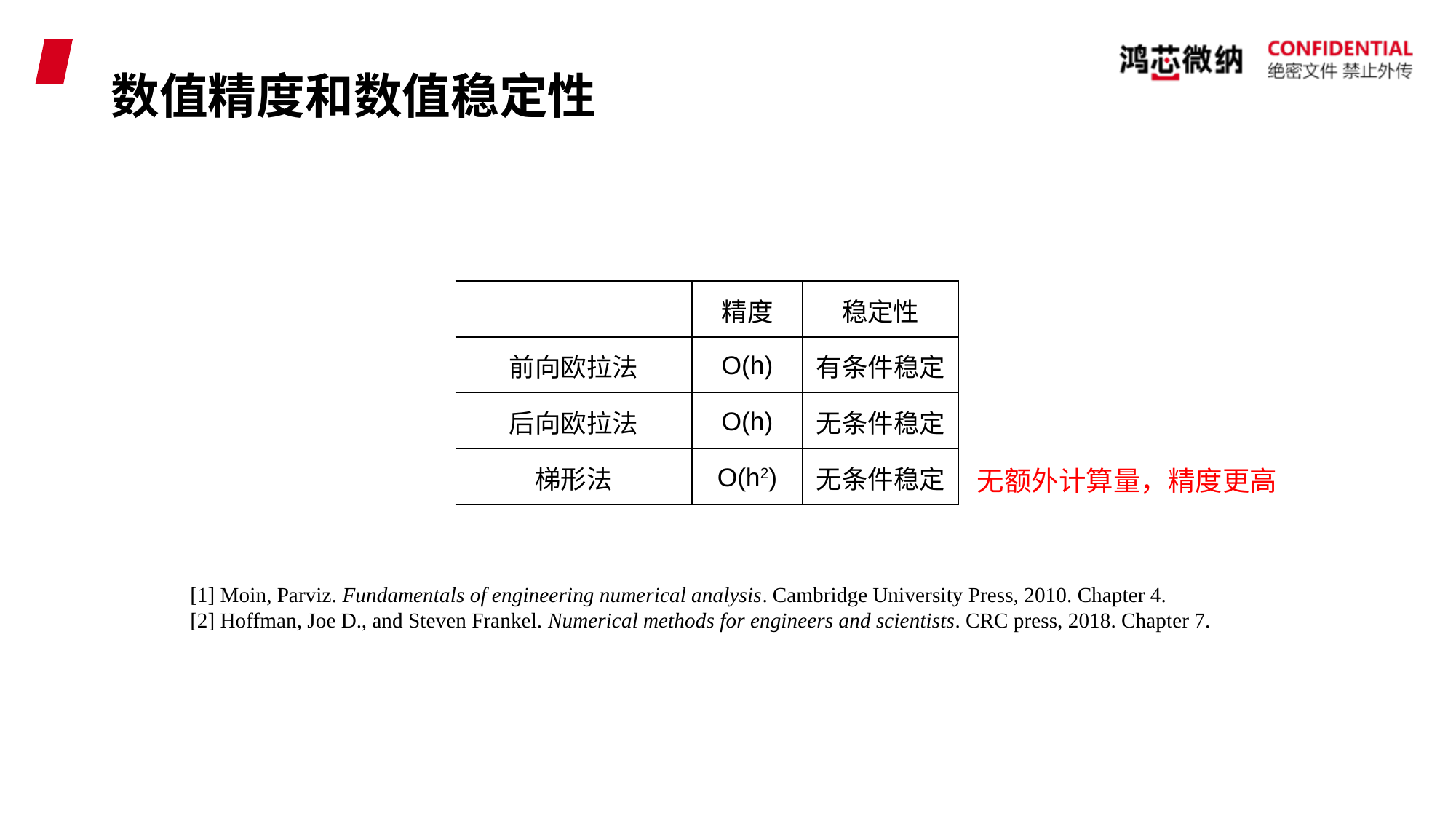

# 数值精度和数值稳定性
|  | 精度 | 稳定性 |
| --- | --- | --- |
| 前向欧拉法 | O(h) | 有条件稳定 |
| 后向欧拉法 | O(h) | 无条件稳定 |
| 梯形法 | O(h2) | 无条件稳定 |
无额外计算量，精度更高
[1] Moin, Parviz. Fundamentals of engineering numerical analysis. Cambridge University Press, 2010. Chapter 4.
[2] Hoffman, Joe D., and Steven Frankel. Numerical methods for engineers and scientists. CRC press, 2018. Chapter 7.